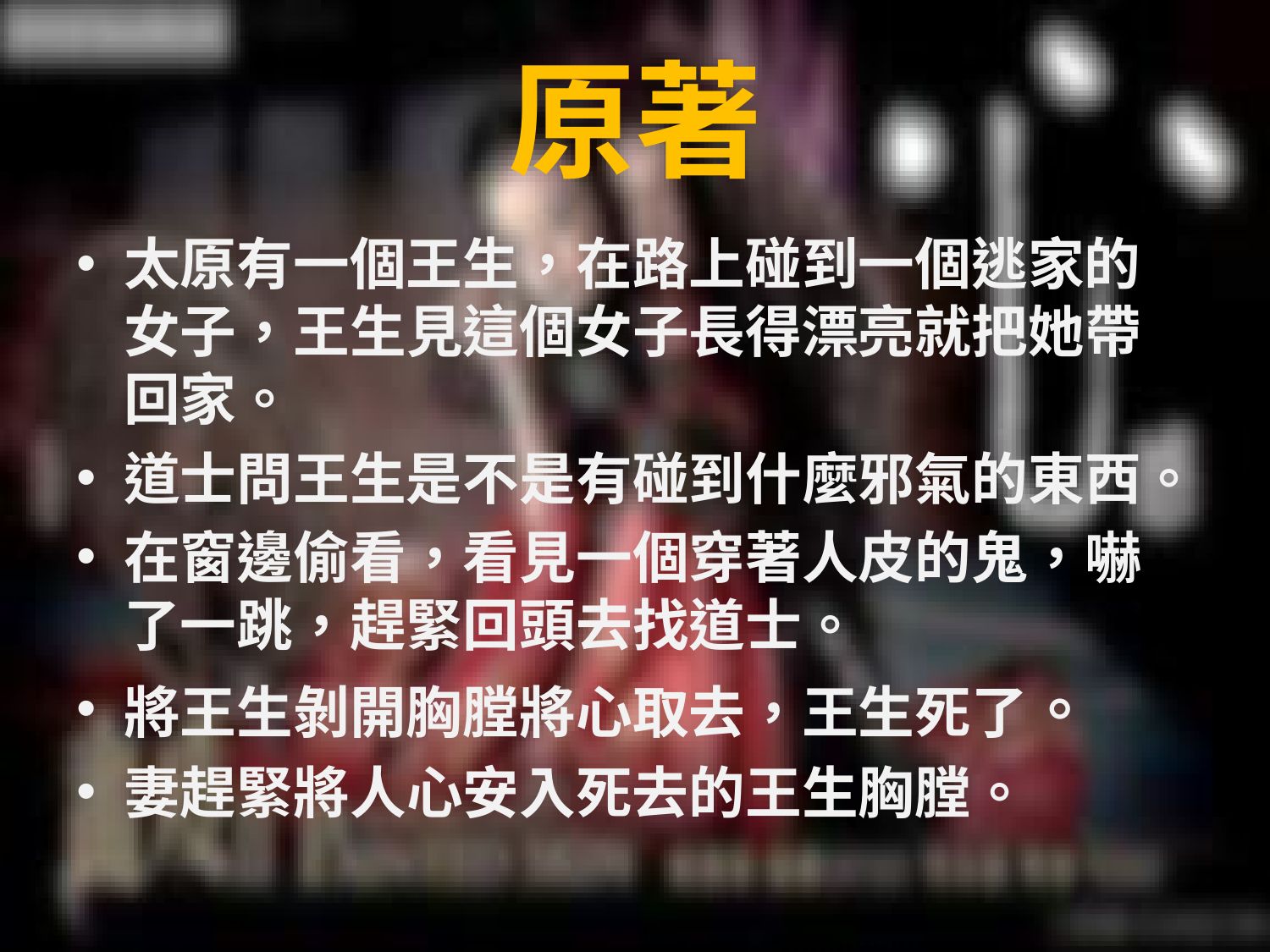

# 原著
太原有一個王生，在路上碰到一個逃家的女子，王生見這個女子長得漂亮就把她帶回家。
道士問王生是不是有碰到什麼邪氣的東西。
在窗邊偷看，看見一個穿著人皮的鬼，嚇了一跳，趕緊回頭去找道士。
將王生剝開胸膛將心取去，王生死了。
妻趕緊將人心安入死去的王生胸膛。